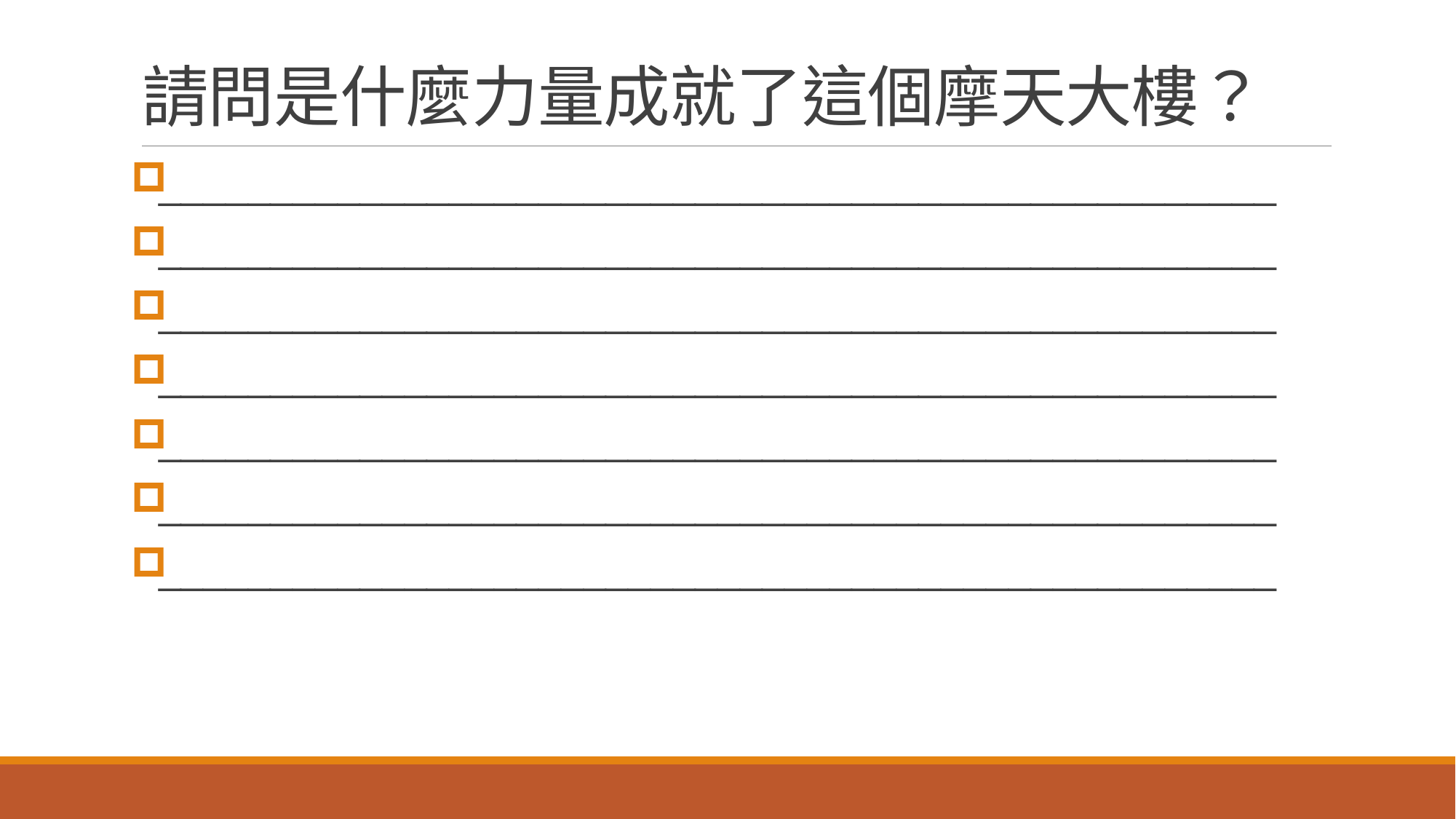

# 請問是什麼力量成就了這個摩天大樓？
__________________________________________________
__________________________________________________
__________________________________________________
__________________________________________________
__________________________________________________
__________________________________________________
__________________________________________________